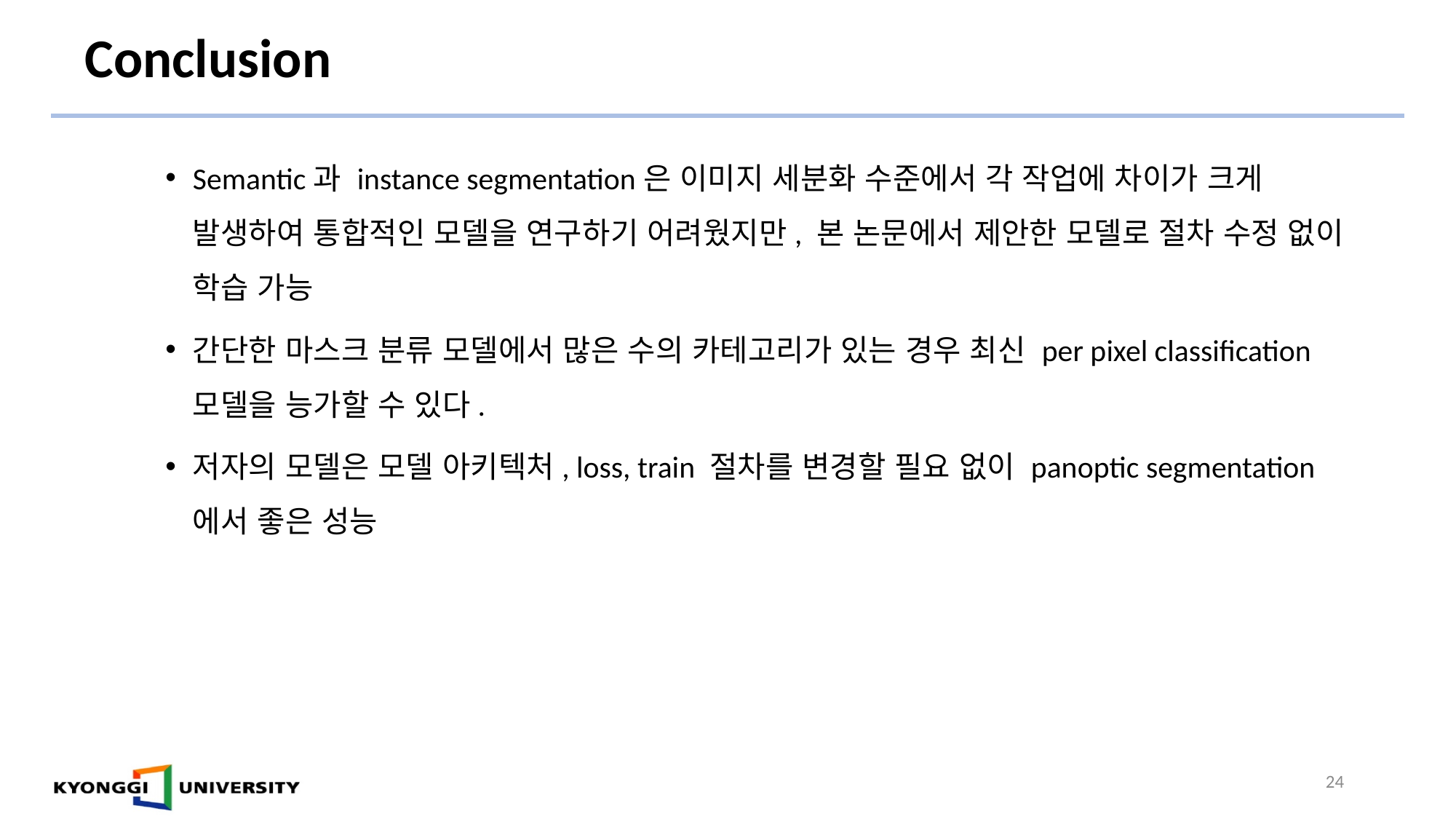

# Conclusion
Semantic과 instance segmentation은 이미지 세분화 수준에서 각 작업에 차이가 크게 발생하여 통합적인 모델을 연구하기 어려웠지만, 본 논문에서 제안한 모델로 절차 수정 없이 학습 가능
간단한 마스크 분류 모델에서 많은 수의 카테고리가 있는 경우 최신 per pixel classification 모델을 능가할 수 있다.
저자의 모델은 모델 아키텍처, loss, train 절차를 변경할 필요 없이 panoptic segmentation에서 좋은 성능

24